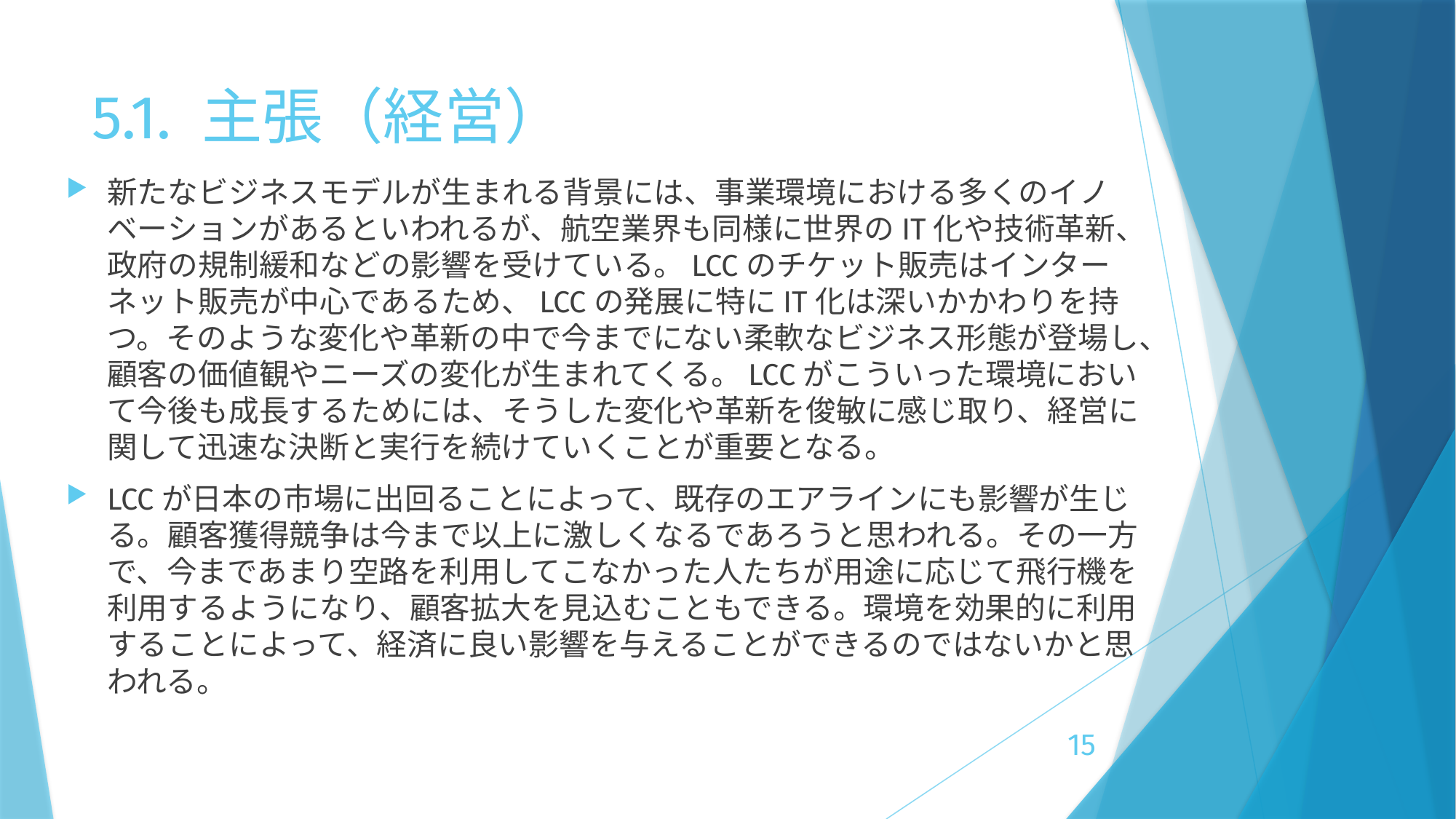

# 5.1. 主張（経営）
新たなビジネスモデルが生まれる背景には、事業環境における多くのイノベーションがあるといわれるが、航空業界も同様に世界のIT化や技術革新、政府の規制緩和などの影響を受けている。LCCのチケット販売はインターネット販売が中心であるため、LCCの発展に特にIT化は深いかかわりを持つ。そのような変化や革新の中で今までにない柔軟なビジネス形態が登場し、顧客の価値観やニーズの変化が生まれてくる。LCCがこういった環境において今後も成長するためには、そうした変化や革新を俊敏に感じ取り、経営に関して迅速な決断と実行を続けていくことが重要となる。
LCCが日本の市場に出回ることによって、既存のエアラインにも影響が生じる。顧客獲得競争は今まで以上に激しくなるであろうと思われる。その一方で、今まであまり空路を利用してこなかった人たちが用途に応じて飛行機を利用するようになり、顧客拡大を見込むこともできる。環境を効果的に利用することによって、経済に良い影響を与えることができるのではないかと思われる。

15